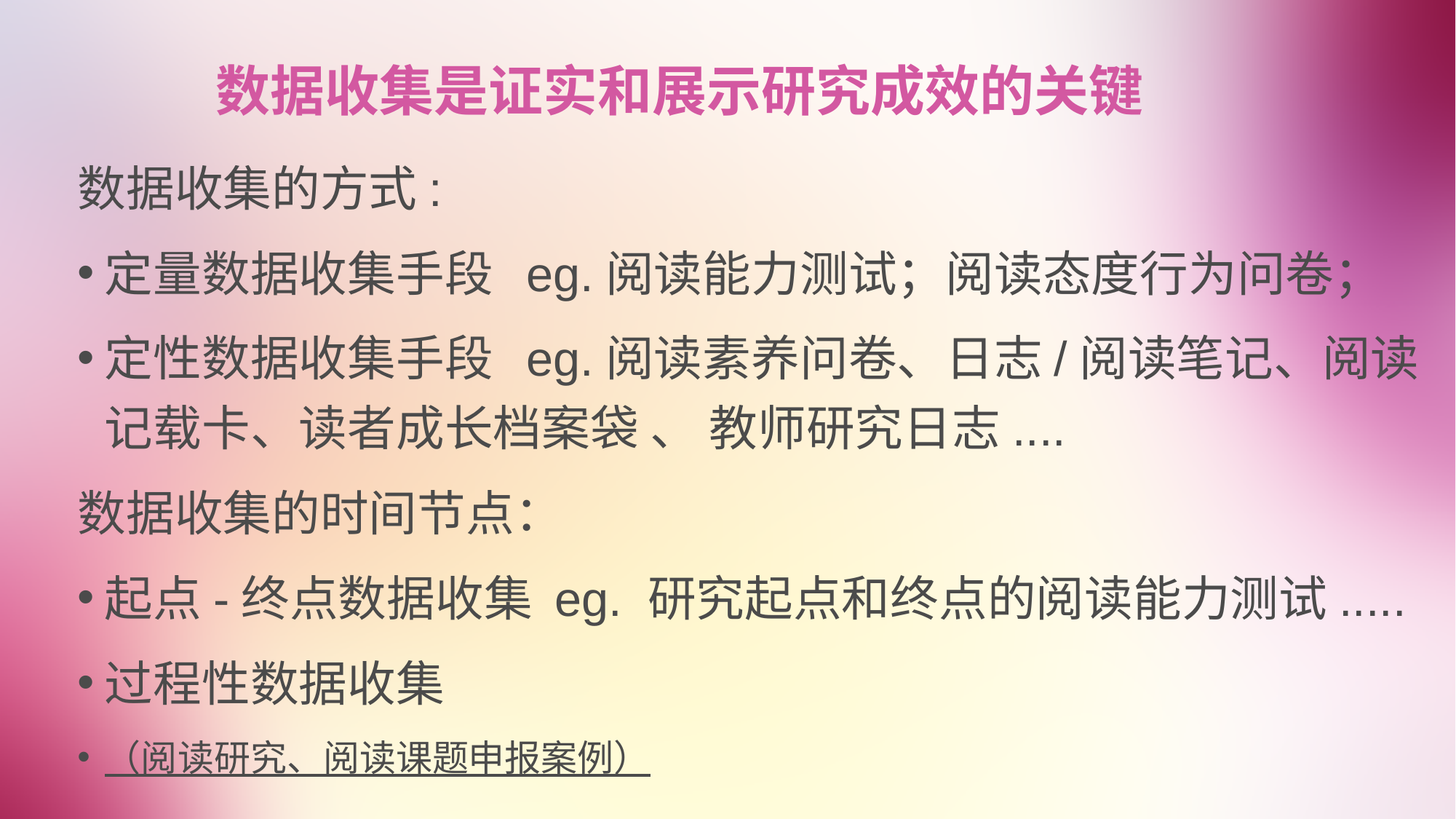

# 数据收集是证实和展示研究成效的关键
数据收集的方式:
定量数据收集手段  eg.阅读能力测试；阅读态度行为问卷；
定性数据收集手段  eg.阅读素养问卷、日志/阅读笔记、阅读记载卡、读者成长档案袋 、 教师研究日志....
数据收集的时间节点：
起点-终点数据收集 eg. 研究起点和终点的阅读能力测试.....
过程性数据收集
（阅读研究、阅读课题申报案例）